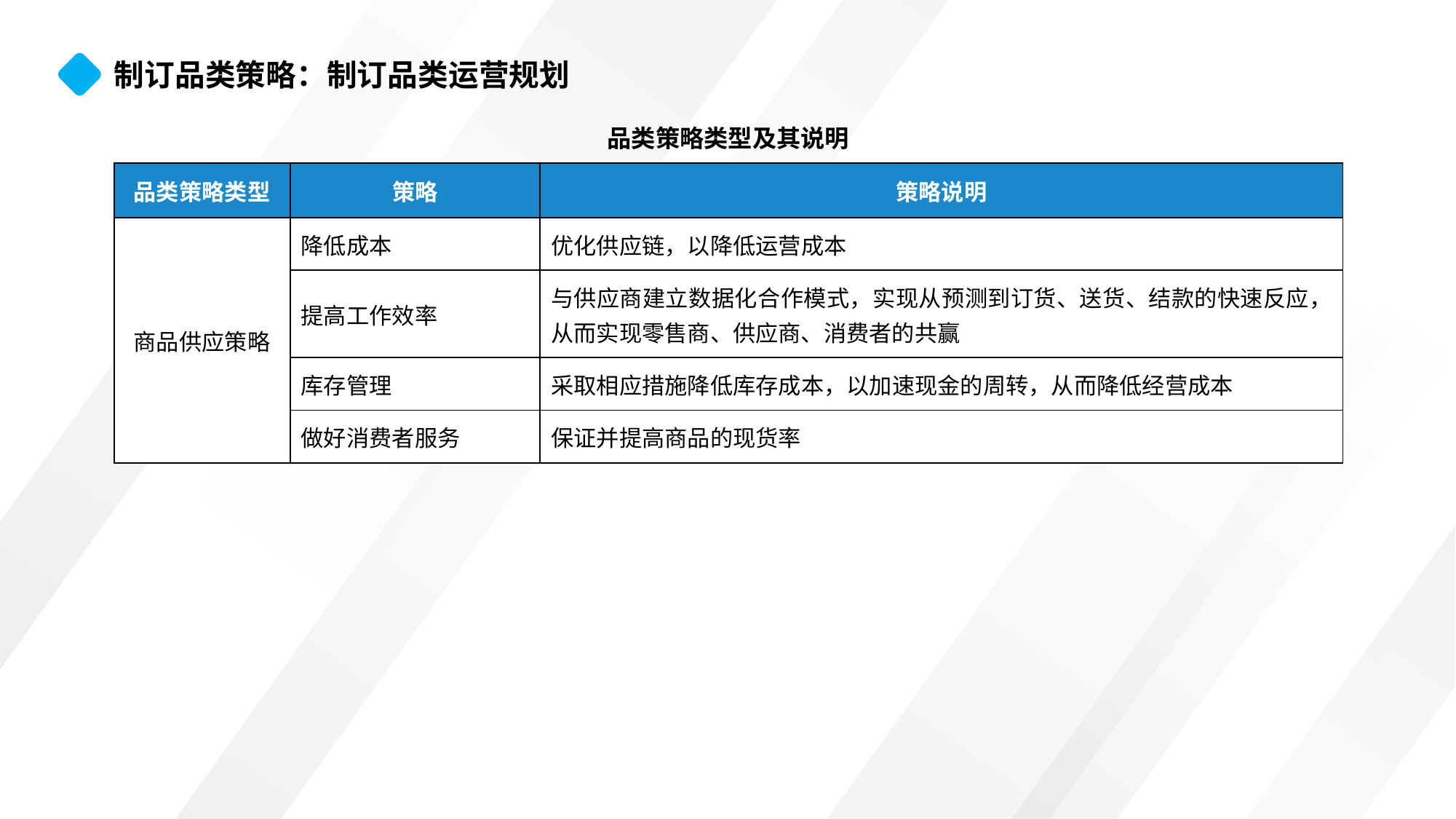

制订品类策略：制订品类运营规划

品类策略类型及其说明
| 品类策略类型 | 策略 | 策略说明 |
| --- | --- | --- |
| 商品供应策略 | 降低成本 | 优化供应链，以降低运营成本 |
|  | 提高工作效率 | 与供应商建立数据化合作模式，实现从预测到订货、送货、结款的快速反应，从而实现零售商、供应商、消费者的共赢 |
|  | 库存管理 | 采取相应措施降低库存成本，以加速现金的周转，从而降低经营成本 |
|  | 做好消费者服务 | 保证并提高商品的现货率 |